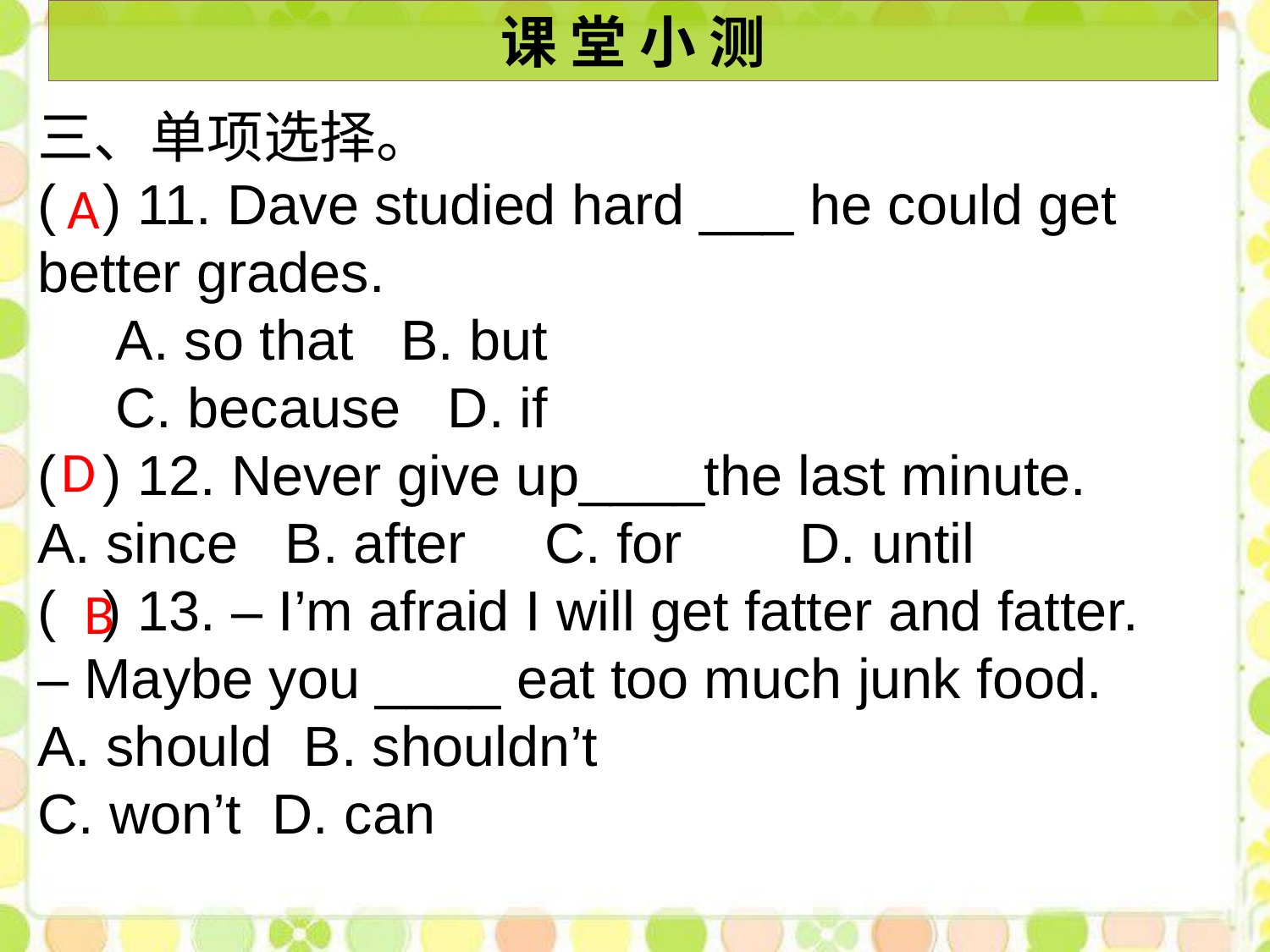

课 堂 小 测
三、单项选择。
(   ) 11. Dave studied hard ___ he could get better grades.
     A. so that   B. but
     C. because   D. if
(   ) 12. Never give up____the last minute.
A. since   B. after     C. for	D. until
(   ) 13. – I’m afraid I will get fatter and fatter.
– Maybe you ____ eat too much junk food.
A. should  B. shouldn’t
C. won’t  D. can
A
D
B